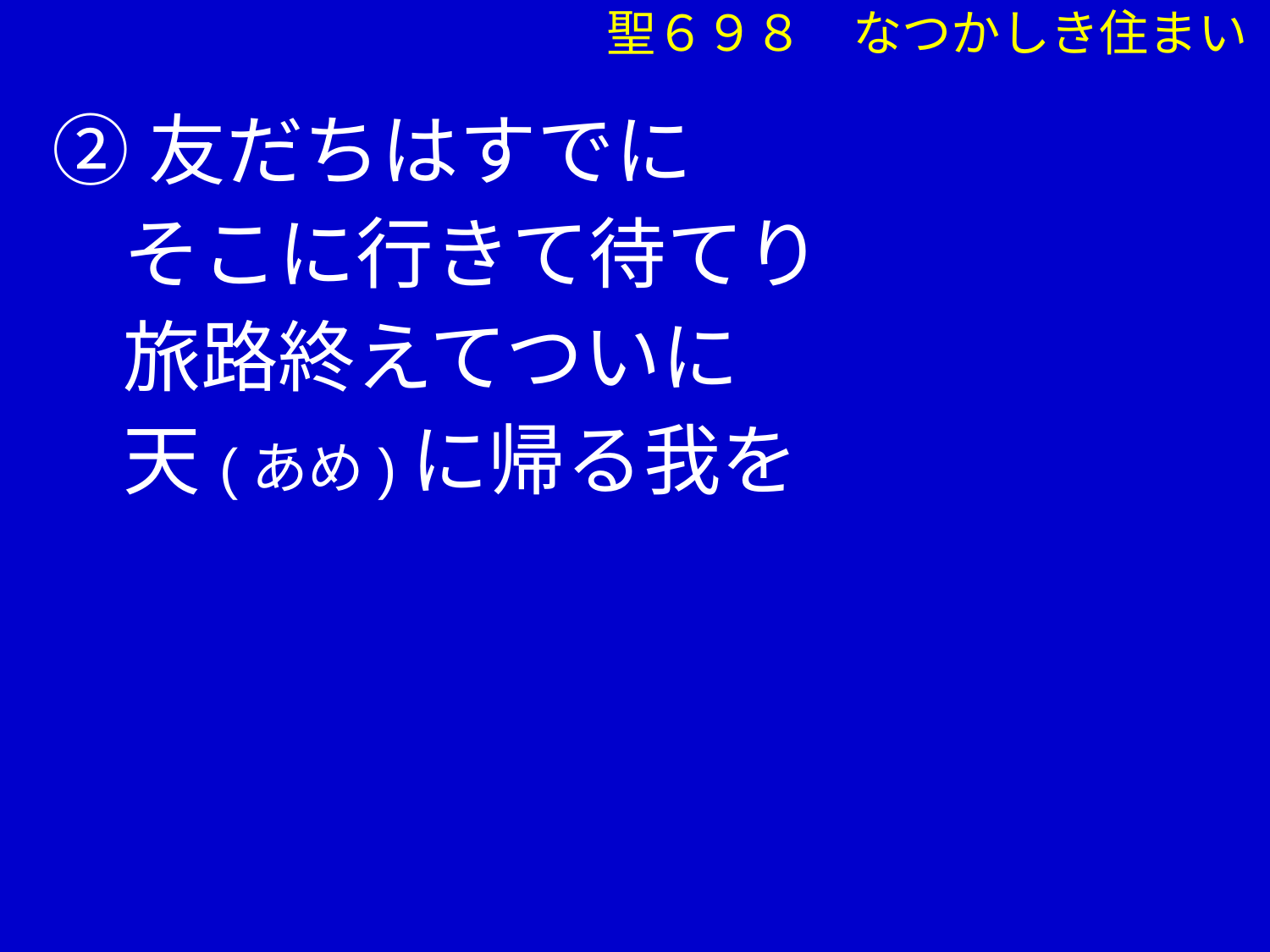

②友だちはすでに
   そこに行きて待てり
   旅路終えてついに
   天(あめ)に帰る我を
聖６９８　なつかしき住まい